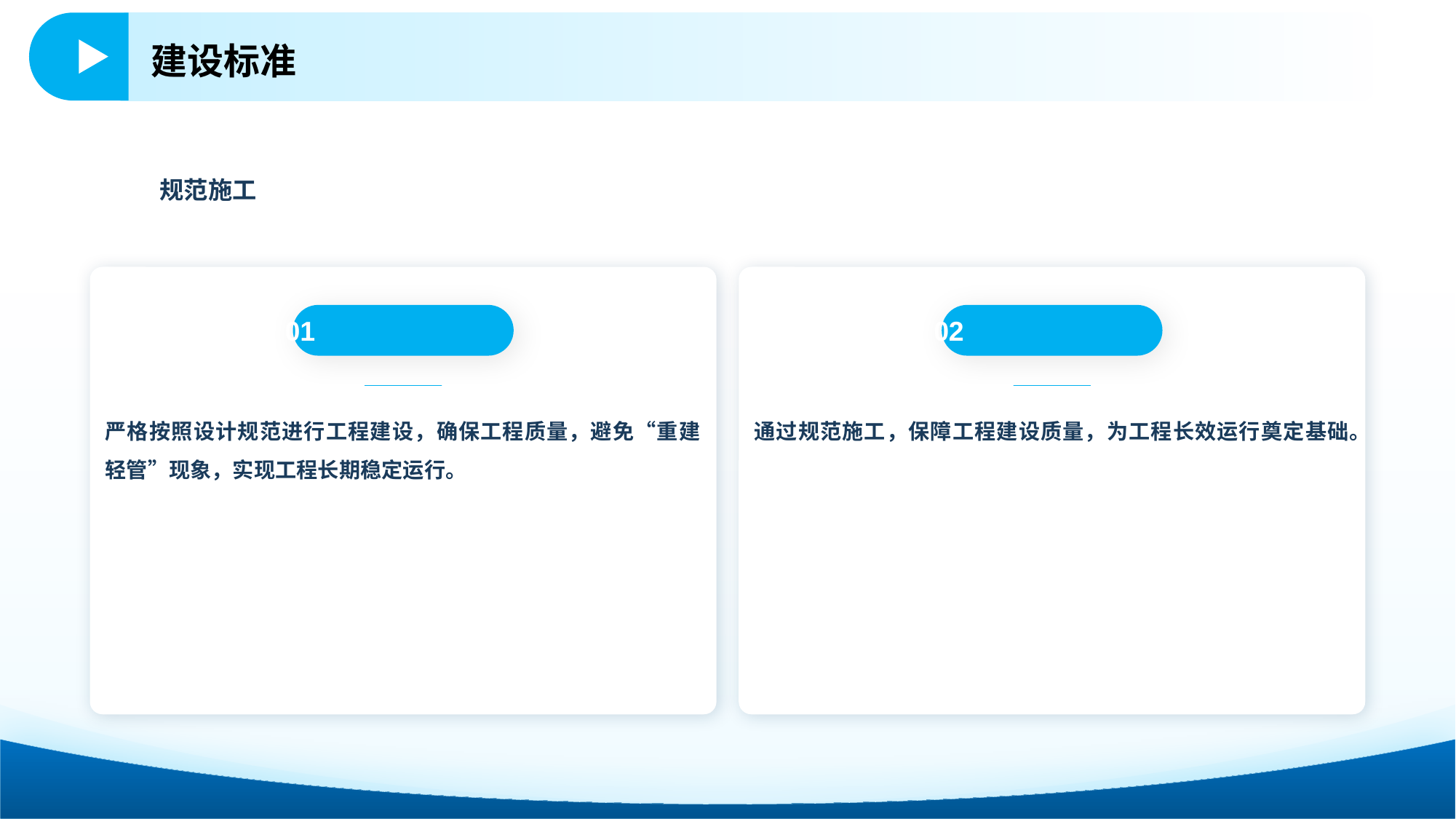

建设标准

规范施工

01
02

严格按照设计规范进行工程建设，确保工程质量，避免“重建轻管”现象，实现工程长期稳定运行。
通过规范施工，保障工程建设质量，为工程长效运行奠定基础。